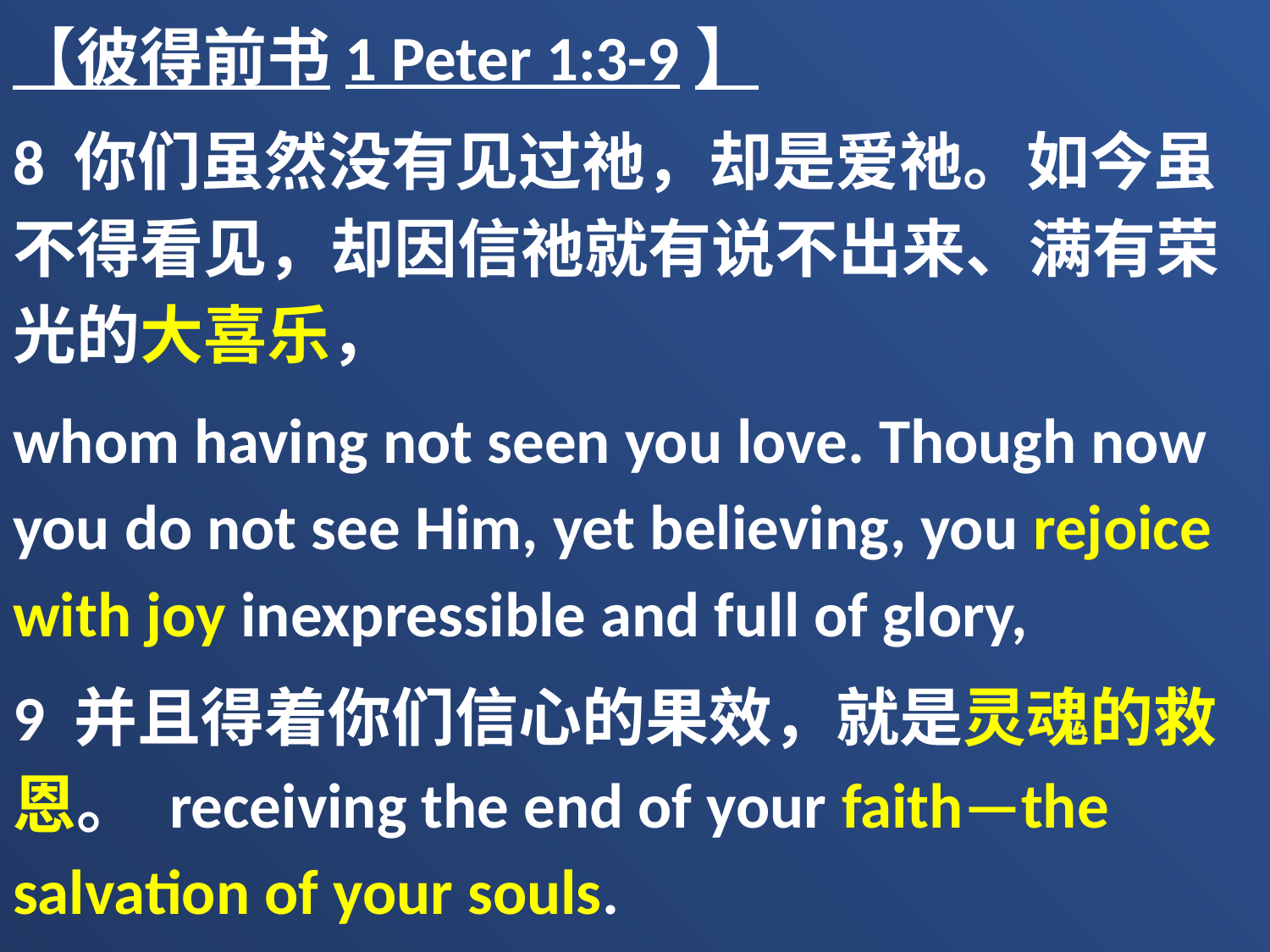

【彼得前书1 Peter 1:3-9】
8 你们虽然没有见过祂，却是爱祂。如今虽不得看见，却因信祂就有说不出来、满有荣光的大喜乐，
whom having not seen you love. Though now you do not see Him, yet believing, you rejoice with joy inexpressible and full of glory,
9 并且得着你们信心的果效，就是灵魂的救恩。 receiving the end of your faith—the salvation of your souls.